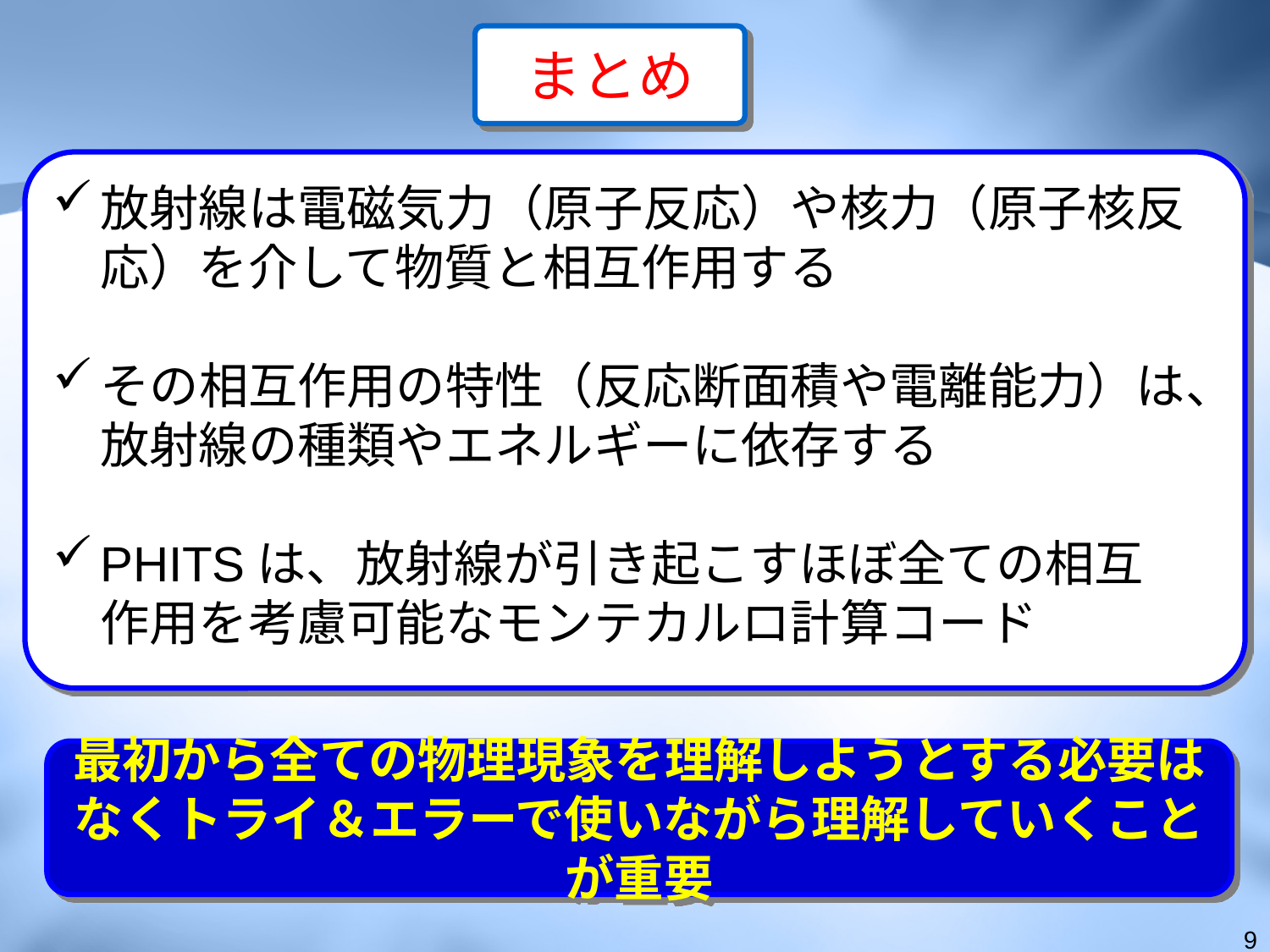

まとめ

放射線は電磁気力（原子反応）や核力（原子核反応）を介して物質と相互作用する

その相互作用の特性（反応断面積や電離能力）は、放射線の種類やエネルギーに依存する

PHITSは、放射線が引き起こすほぼ全ての相互作用を考慮可能なモンテカルロ計算コード
最初から全ての物理現象を理解しようとする必要はなくトライ＆エラーで使いながら理解していくことが重要
9